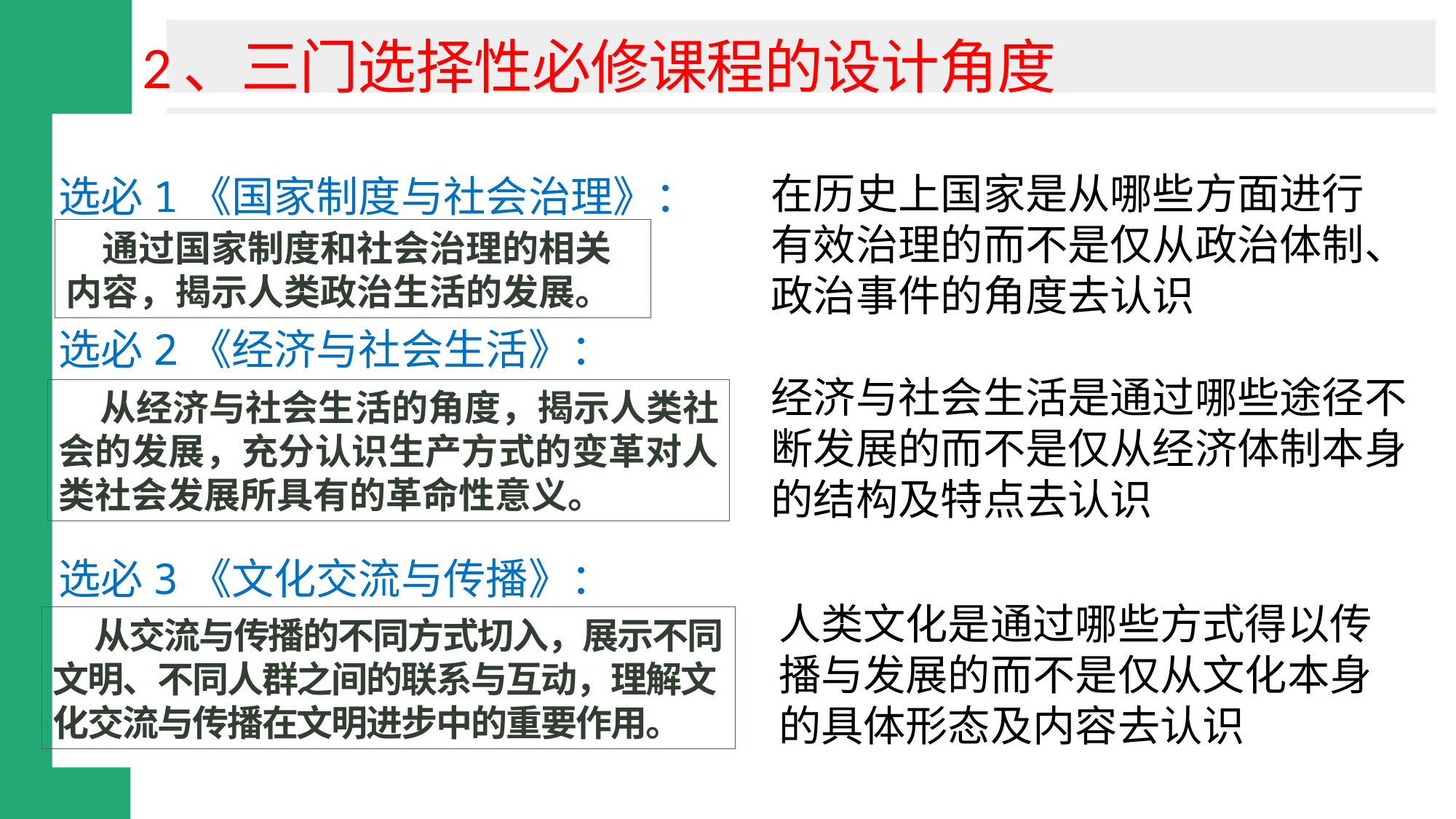

# 2、三门选择性必修课程的设计角度
选必1《国家制度与社会治理》：

选必2《经济与社会生活》：

选必3《文化交流与传播》：

在历史上国家是从哪些方面进行有效治理的而不是仅从政治体制、政治事件的角度去认识
    通过国家制度和社会治理的相关内容，揭示人类政治生活的发展。
经济与社会生活是通过哪些途径不断发展的而不是仅从经济体制本身的结构及特点去认识
    从经济与社会生活的角度，揭示人类社会的发展，充分认识生产方式的变革对人类社会发展所具有的革命性意义。
人类文化是通过哪些方式得以传播与发展的而不是仅从文化本身的具体形态及内容去认识
    从交流与传播的不同方式切入，展示不同文明、不同人群之间的联系与互动，理解文化交流与传播在文明进步中的重要作用。